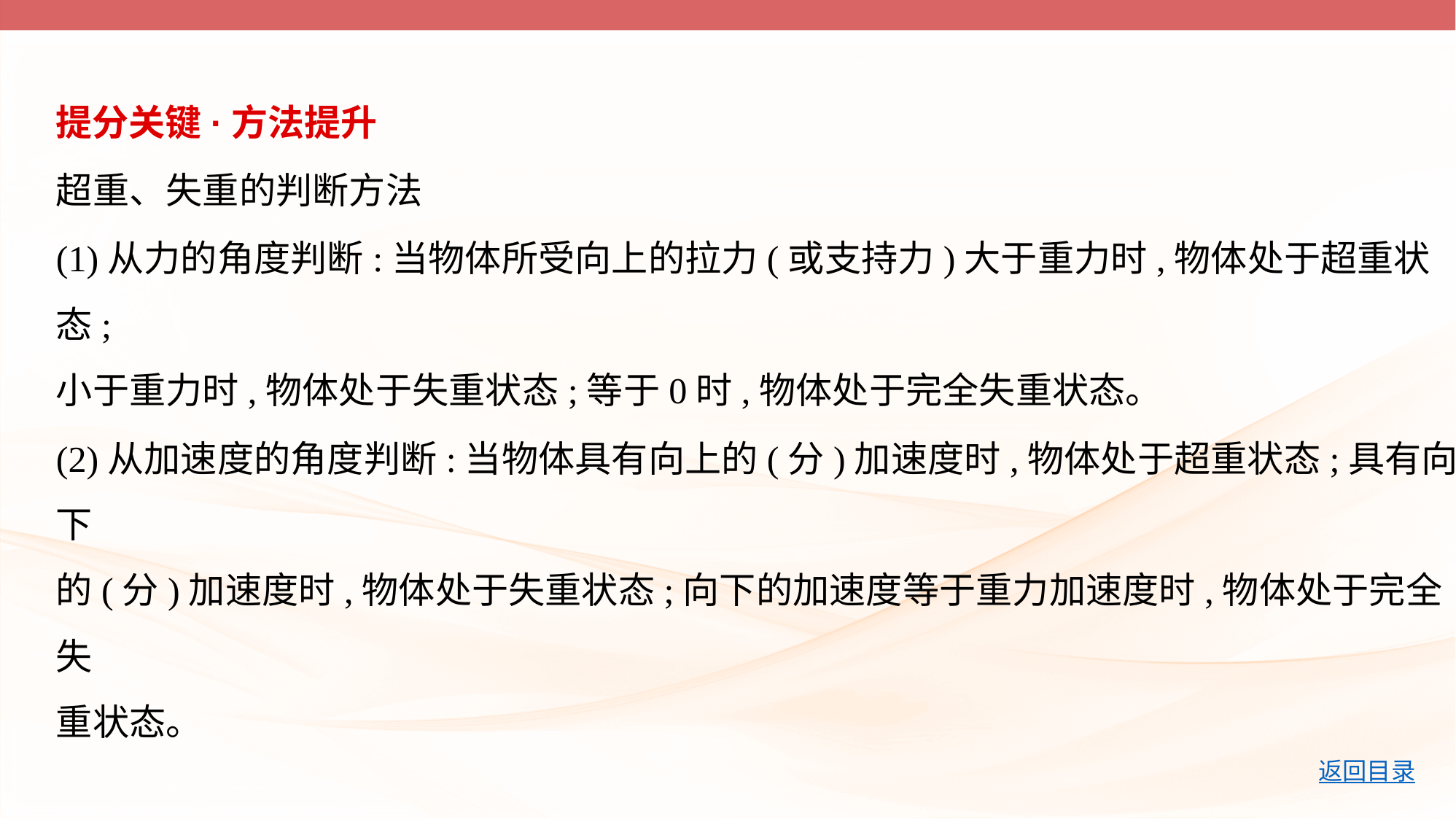

提分关键·方法提升
超重、失重的判断方法
(1)从力的角度判断:当物体所受向上的拉力(或支持力)大于重力时,物体处于超重状态;
小于重力时,物体处于失重状态;等于0时,物体处于完全失重状态。
(2)从加速度的角度判断:当物体具有向上的(分)加速度时,物体处于超重状态;具有向下
的(分)加速度时,物体处于失重状态;向下的加速度等于重力加速度时,物体处于完全失
重状态。